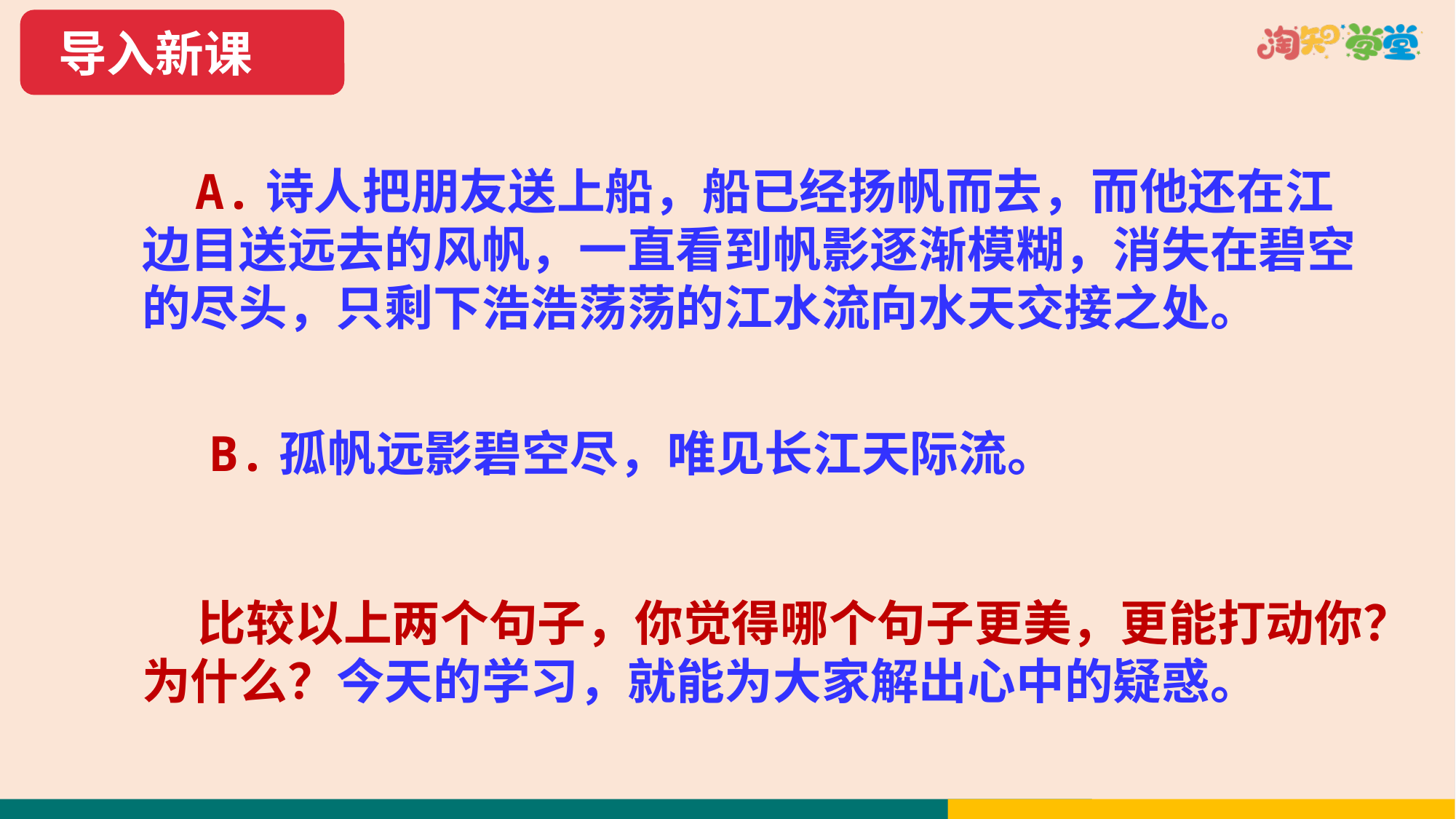

导入新课
    A.诗人把朋友送上船，船已经扬帆而去，而他还在江边目送远去的风帆，一直看到帆影逐渐模糊，消失在碧空的尽头，只剩下浩浩荡荡的江水流向水天交接之处。
    B.孤帆远影碧空尽，唯见长江天际流。
    比较以上两个句子，你觉得哪个句子更美，更能打动你？为什么？今天的学习，就能为大家解出心中的疑惑。